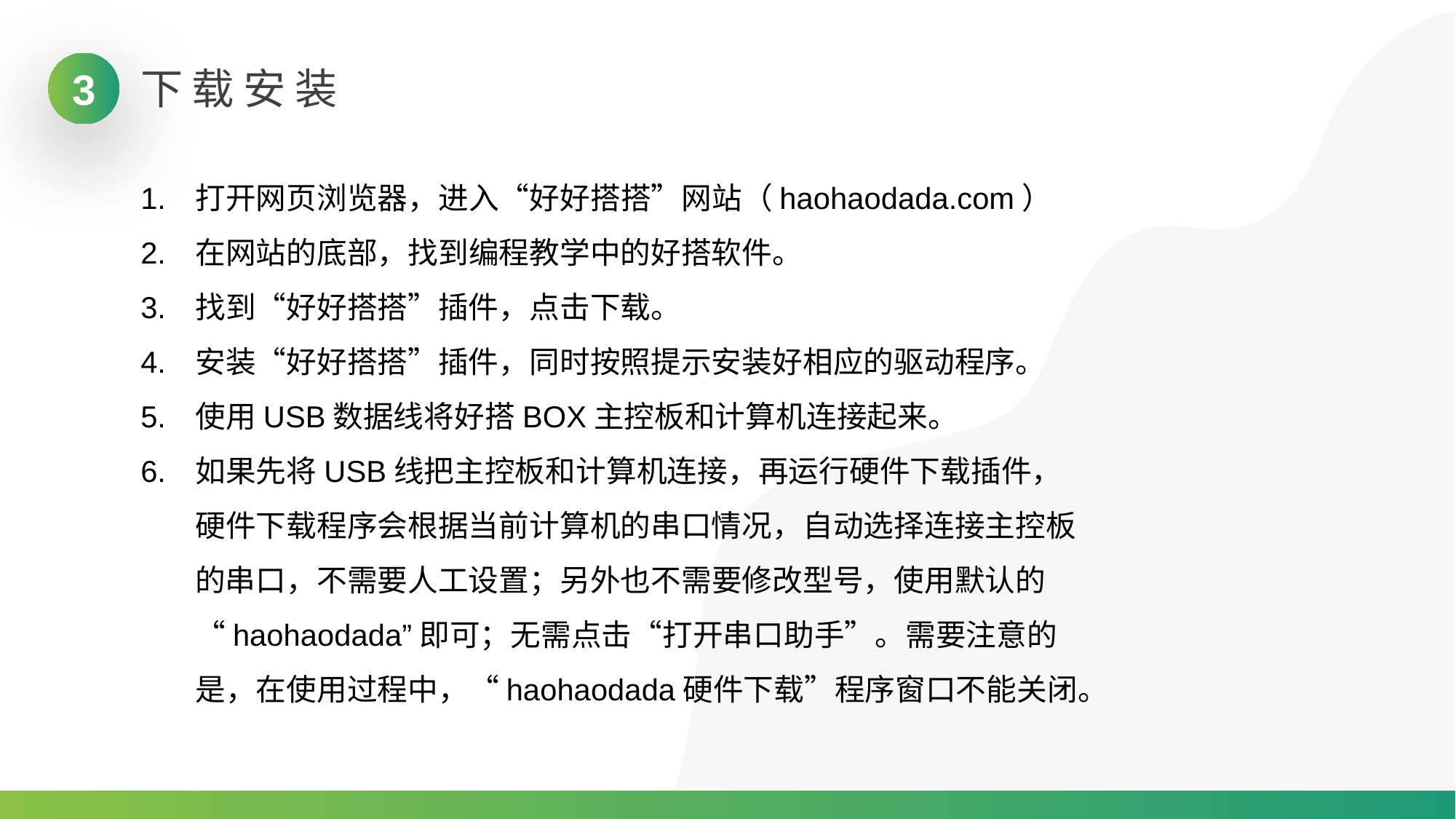

3
下载安装
打开网页浏览器，进入“好好搭搭”网站（haohaodada.com）
在网站的底部，找到编程教学中的好搭软件。
找到“好好搭搭”插件，点击下载。
安装“好好搭搭”插件，同时按照提示安装好相应的驱动程序。
使用USB数据线将好搭BOX主控板和计算机连接起来。
如果先将USB线把主控板和计算机连接，再运行硬件下载插件，硬件下载程序会根据当前计算机的串口情况，自动选择连接主控板的串口，不需要人工设置；另外也不需要修改型号，使用默认的“haohaodada”即可；无需点击“打开串口助手”。需要注意的是，在使用过程中，“haohaodada硬件下载”程序窗口不能关闭。